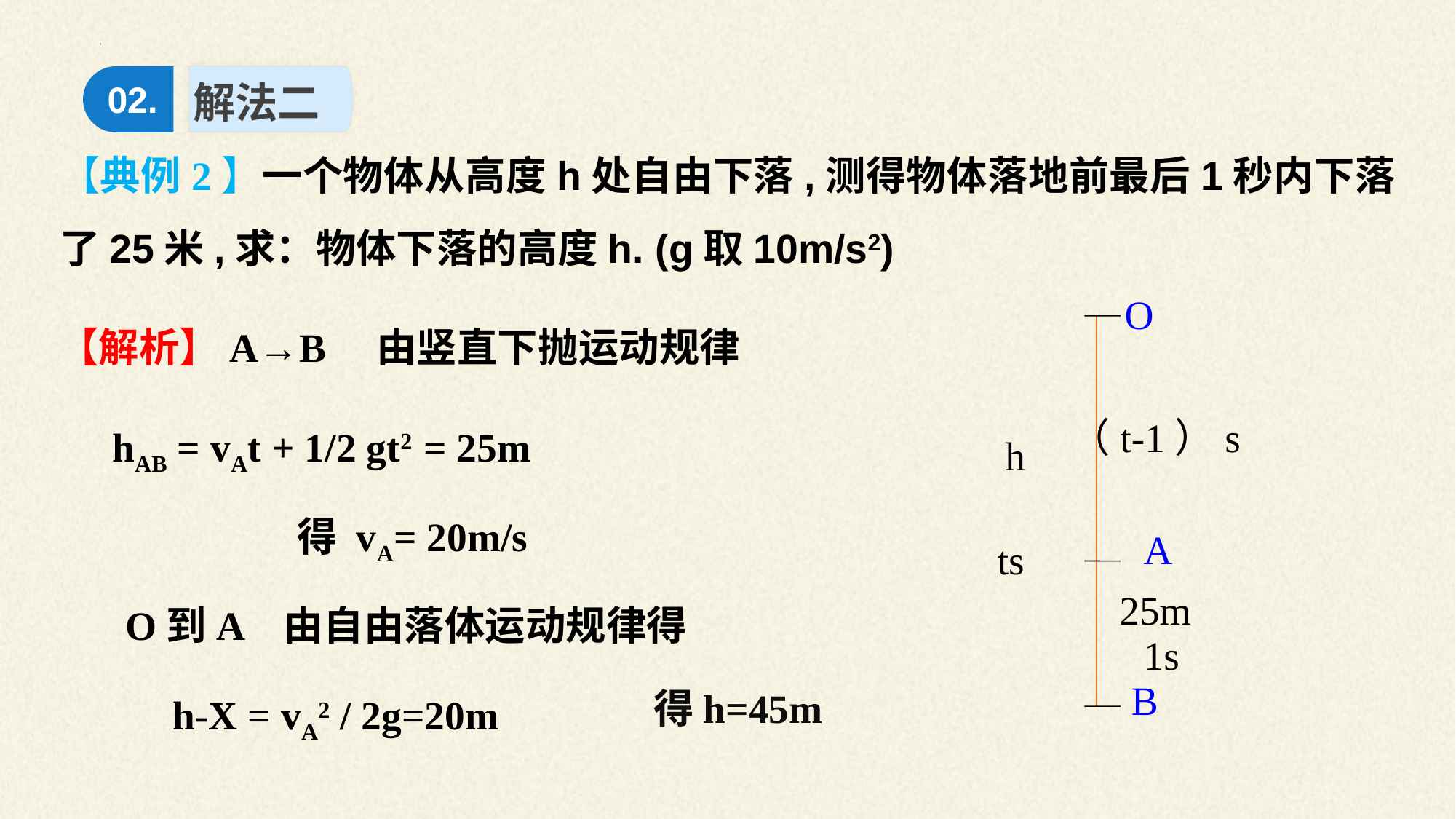

解法二
02.
【典例2】一个物体从高度h处自由下落,测得物体落地前最后1秒内下落了25米,求：物体下落的高度h. (g取10m/s2)
O

（t-1）s
h
A
ts

25m
1s
B

【解析】A→B    由竖直下抛运动规律
hAB = vAt + 1/2 gt2  = 25m
得 vA= 20m/s
O到A   由自由落体运动规律得
得h=45m
h-X = vA2 / 2g=20m